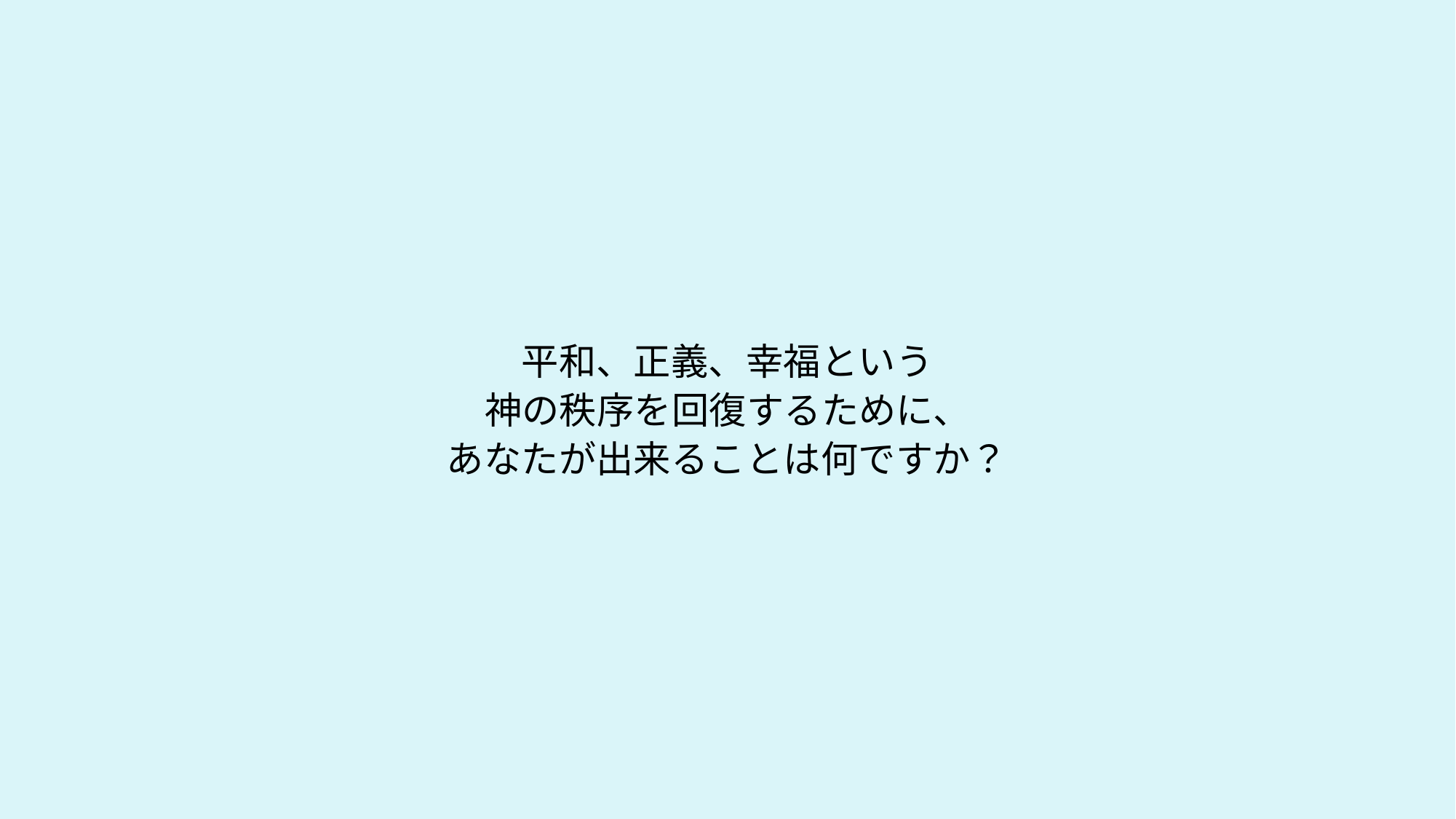

# 平和、正義、幸福という 神の秩序を回復するために、 あなたが出来ることは何ですか？